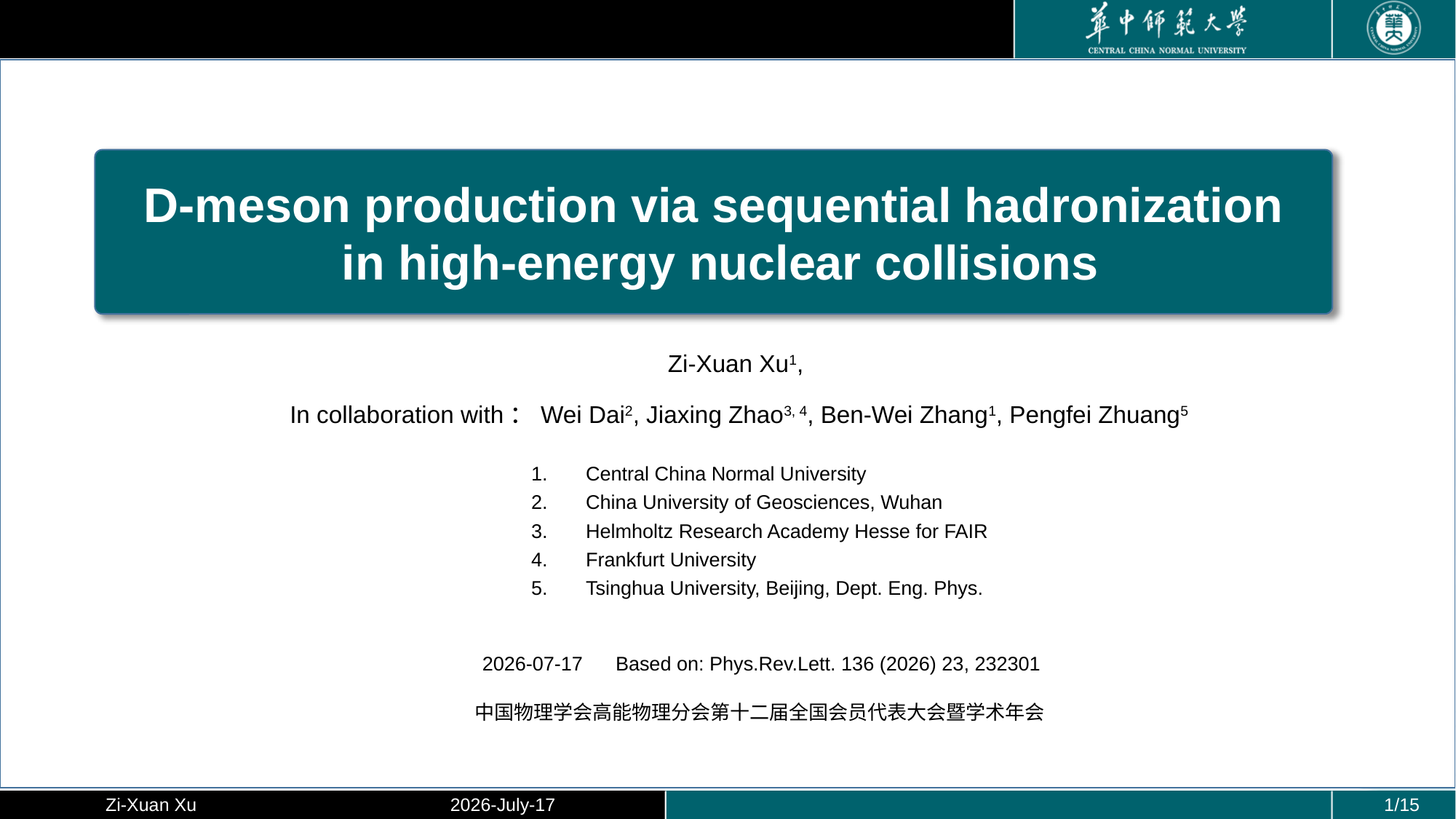

D-meson production via sequential hadronization
 in high-energy nuclear collisions
| Zi-Xuan Xu1, In collaboration with：Wei Dai2, Jiaxing Zhao3, 4, Ben-Wei Zhang1, Pengfei Zhuang5 |  |
| --- | --- |
|  | Central China Normal University China University of Geosciences, Wuhan Helmholtz Research Academy Hesse for FAIR Frankfurt University Tsinghua University, Beijing, Dept. Eng. Phys. |
| 2026-07-17 Based on: Phys.Rev.Lett. 136 (2026) 23, 232301 中国物理学会高能物理分会第十二届全国会员代表大会暨学术年会 |  |
1/15